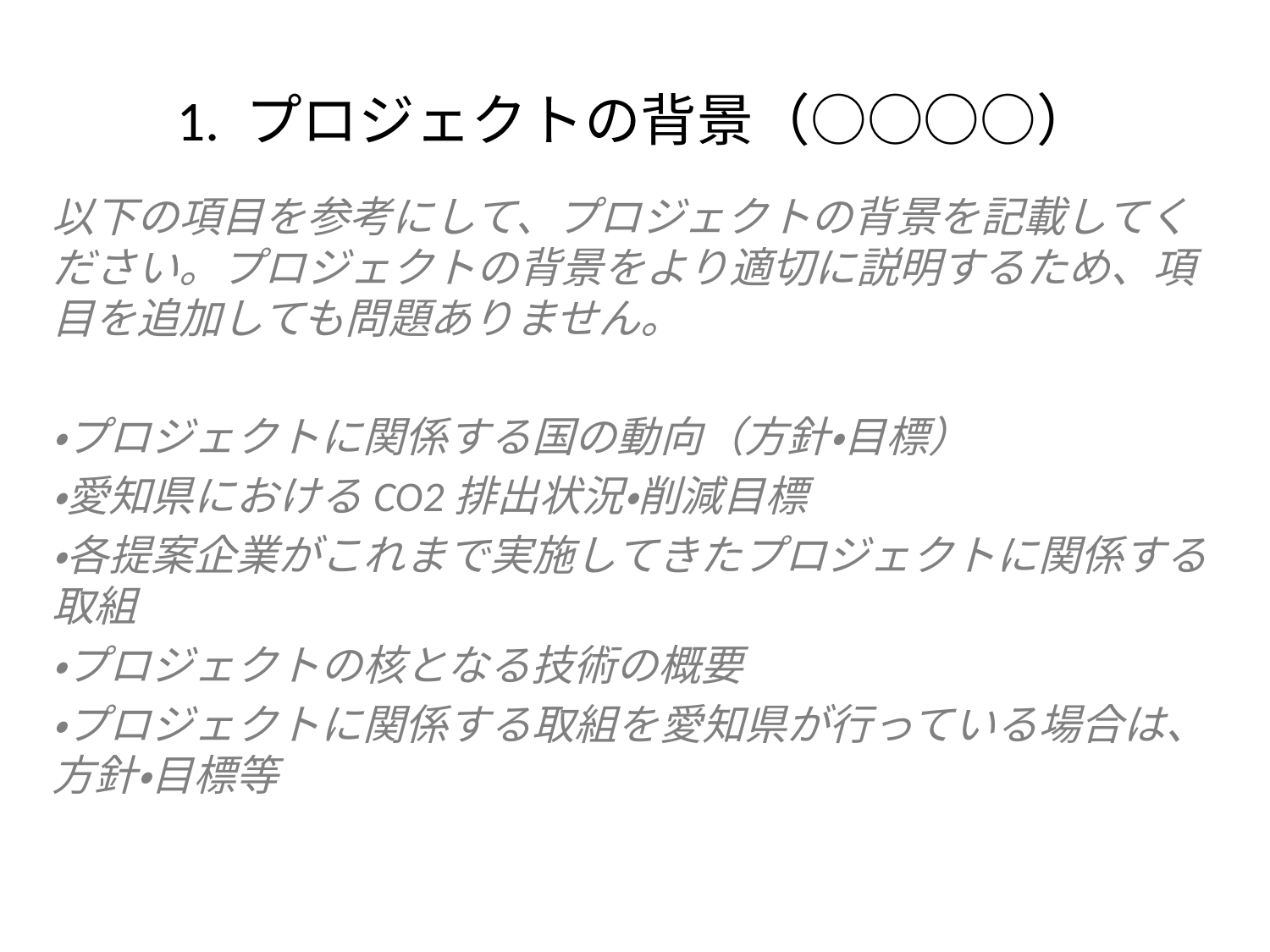

# 1. プロジェクトの背景（○○○○）
以下の項目を参考にして、プロジェクトの背景を記載してください。プロジェクトの背景をより適切に説明するため、項目を追加しても問題ありません。

・プロジェクトに関係する国の動向（方針・目標）
・愛知県におけるCO2排出状況・削減目標
・各提案企業がこれまで実施してきたプロジェクトに関係する取組
・プロジェクトの核となる技術の概要
・プロジェクトに関係する取組を愛知県が行っている場合は、方針・目標等